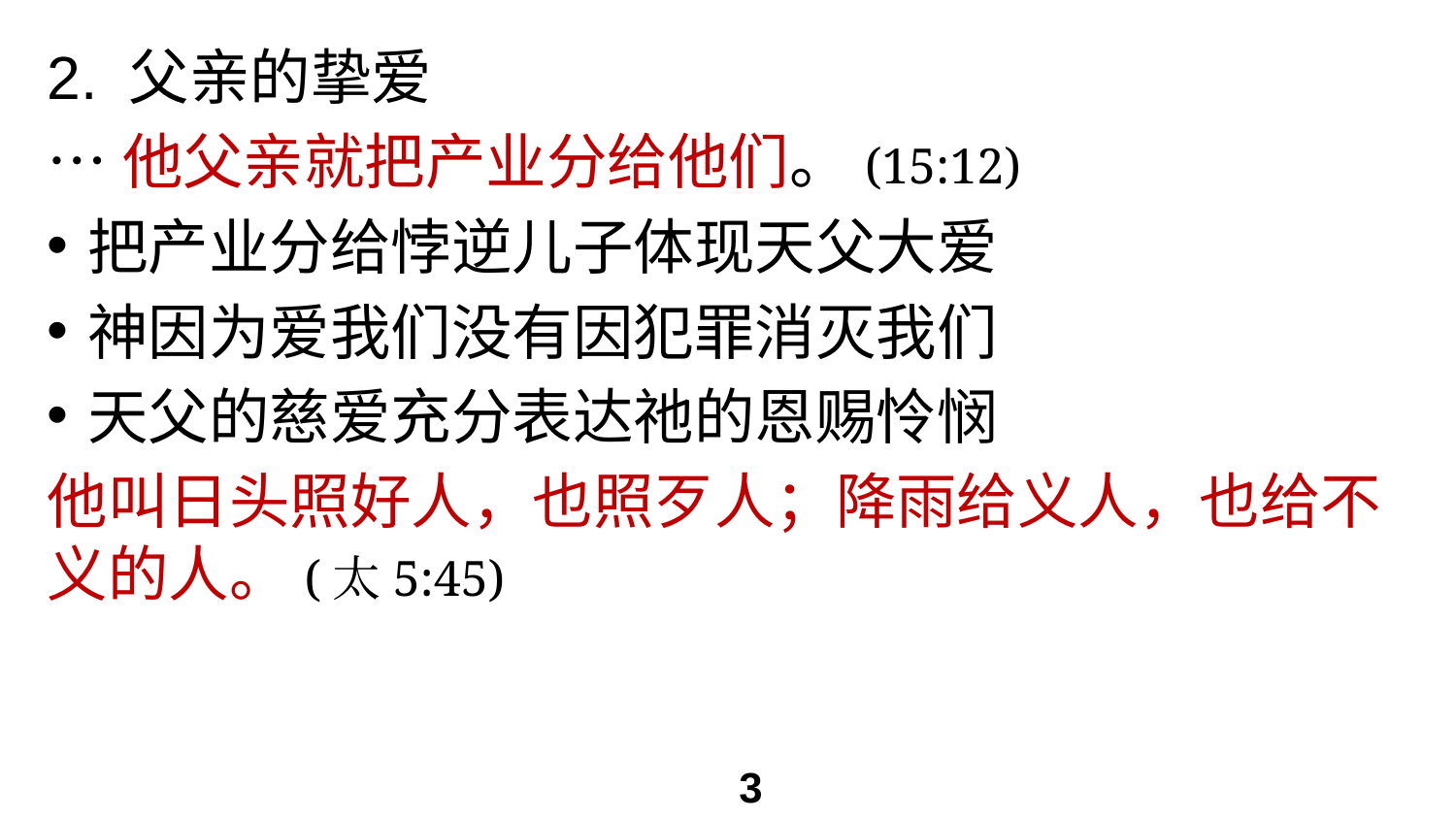

# 2. 父亲的挚爱
…他父亲就把产业分给他们。(15:12)
把产业分给悖逆儿子体现天父大爱
神因为爱我们没有因犯罪消灭我们
天父的慈爱充分表达祂的恩赐怜悯
他叫日头照好人，也照歹人；降雨给义人，也给不义的人。(太5:45)

3